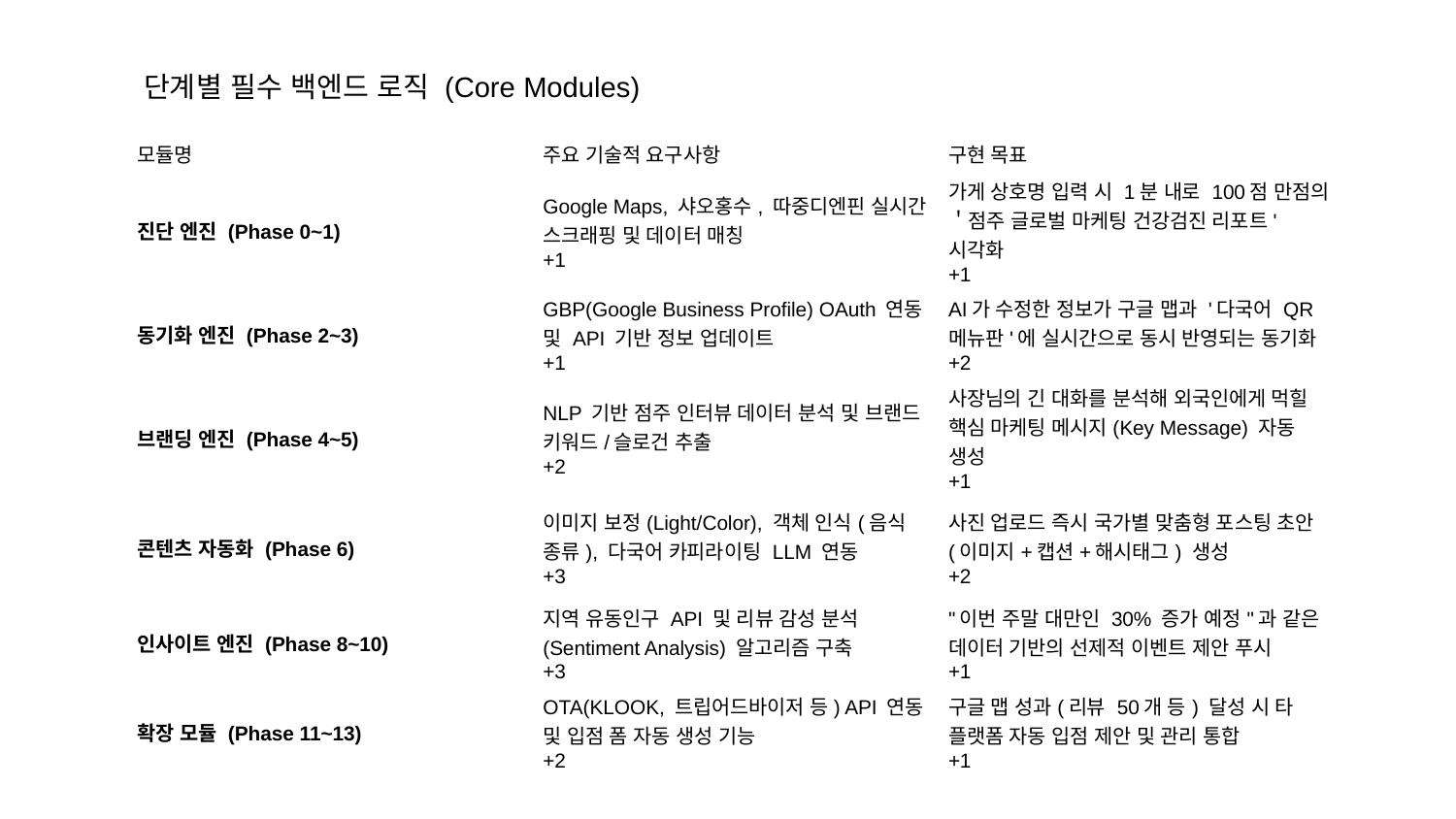

단계별 필수 백엔드 로직 (Core Modules)
| 모듈명 | 주요 기술적 요구사항 | 구현 목표 |
| --- | --- | --- |
| 진단 엔진 (Phase 0~1) | Google Maps, 샤오홍수, 따중디엔핀 실시간 스크래핑 및 데이터 매칭 +1 | 가게 상호명 입력 시 1분 내로 100점 만점의 ＇점주 글로벌 마케팅 건강검진 리포트' 시각화 +1 |
| 동기화 엔진 (Phase 2~3) | GBP(Google Business Profile) OAuth 연동 및 API 기반 정보 업데이트 +1 | AI가 수정한 정보가 구글 맵과 '다국어 QR 메뉴판'에 실시간으로 동시 반영되는 동기화 +2 |
| 브랜딩 엔진 (Phase 4~5) | NLP 기반 점주 인터뷰 데이터 분석 및 브랜드 키워드/슬로건 추출 +2 | 사장님의 긴 대화를 분석해 외국인에게 먹힐 핵심 마케팅 메시지(Key Message) 자동 생성 +1 |
| 콘텐츠 자동화 (Phase 6) | 이미지 보정(Light/Color), 객체 인식(음식 종류), 다국어 카피라이팅 LLM 연동 +3 | 사진 업로드 즉시 국가별 맞춤형 포스팅 초안(이미지+캡션+해시태그) 생성 +2 |
| 인사이트 엔진 (Phase 8~10) | 지역 유동인구 API 및 리뷰 감성 분석(Sentiment Analysis) 알고리즘 구축 +3 | "이번 주말 대만인 30% 증가 예정"과 같은 데이터 기반의 선제적 이벤트 제안 푸시 +1 |
| 확장 모듈 (Phase 11~13) | OTA(KLOOK, 트립어드바이저 등) API 연동 및 입점 폼 자동 생성 기능 +2 | 구글 맵 성과(리뷰 50개 등) 달성 시 타 플랫폼 자동 입점 제안 및 관리 통합 +1 |